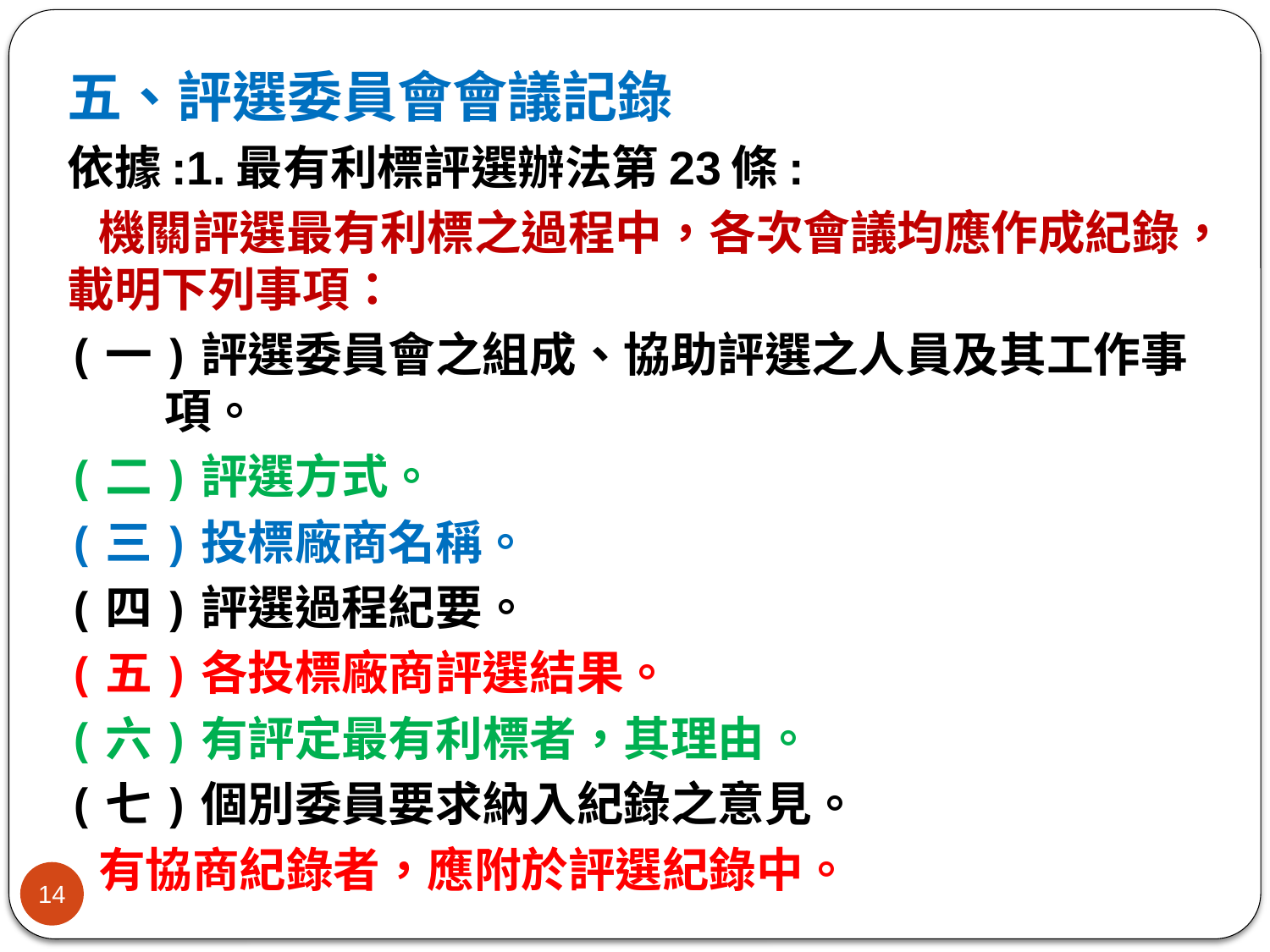

五、評選委員會會議記錄
依據:1.最有利標評選辦法第23條:
  機關評選最有利標之過程中，各次會議均應作成紀錄，載明下列事項：
(一)評選委員會之組成、協助評選之人員及其工作事項。
(二)評選方式。
(三)投標廠商名稱。
(四)評選過程紀要。
(五)各投標廠商評選結果。
(六)有評定最有利標者，其理由。
(七)個別委員要求納入紀錄之意見。
  有協商紀錄者，應附於評選紀錄中。

14